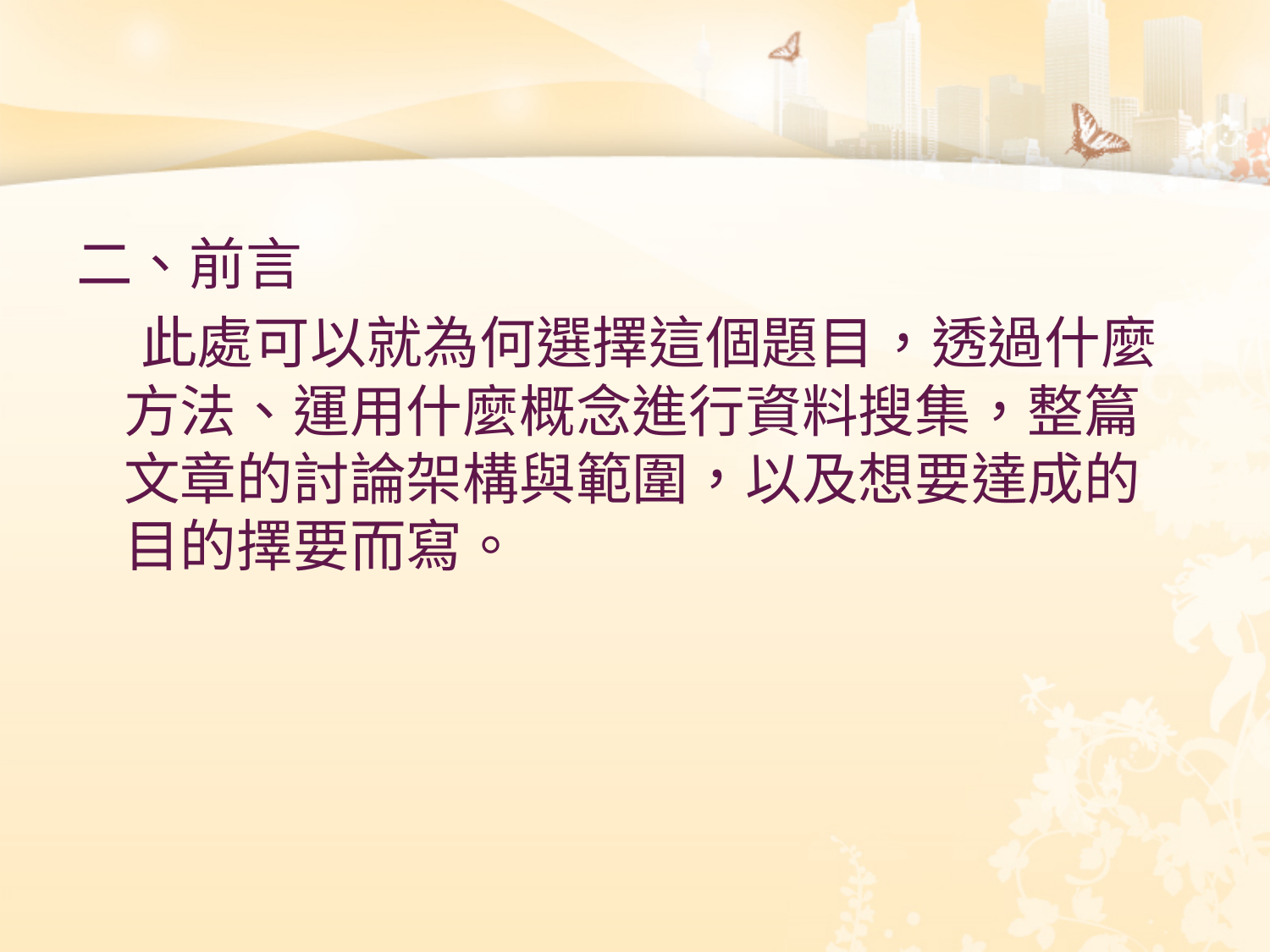

#
二、前言
    此處可以就為何選擇這個題目，透過什麼方法、運用什麼概念進行資料搜集，整篇文章的討論架構與範圍，以及想要達成的目的擇要而寫。